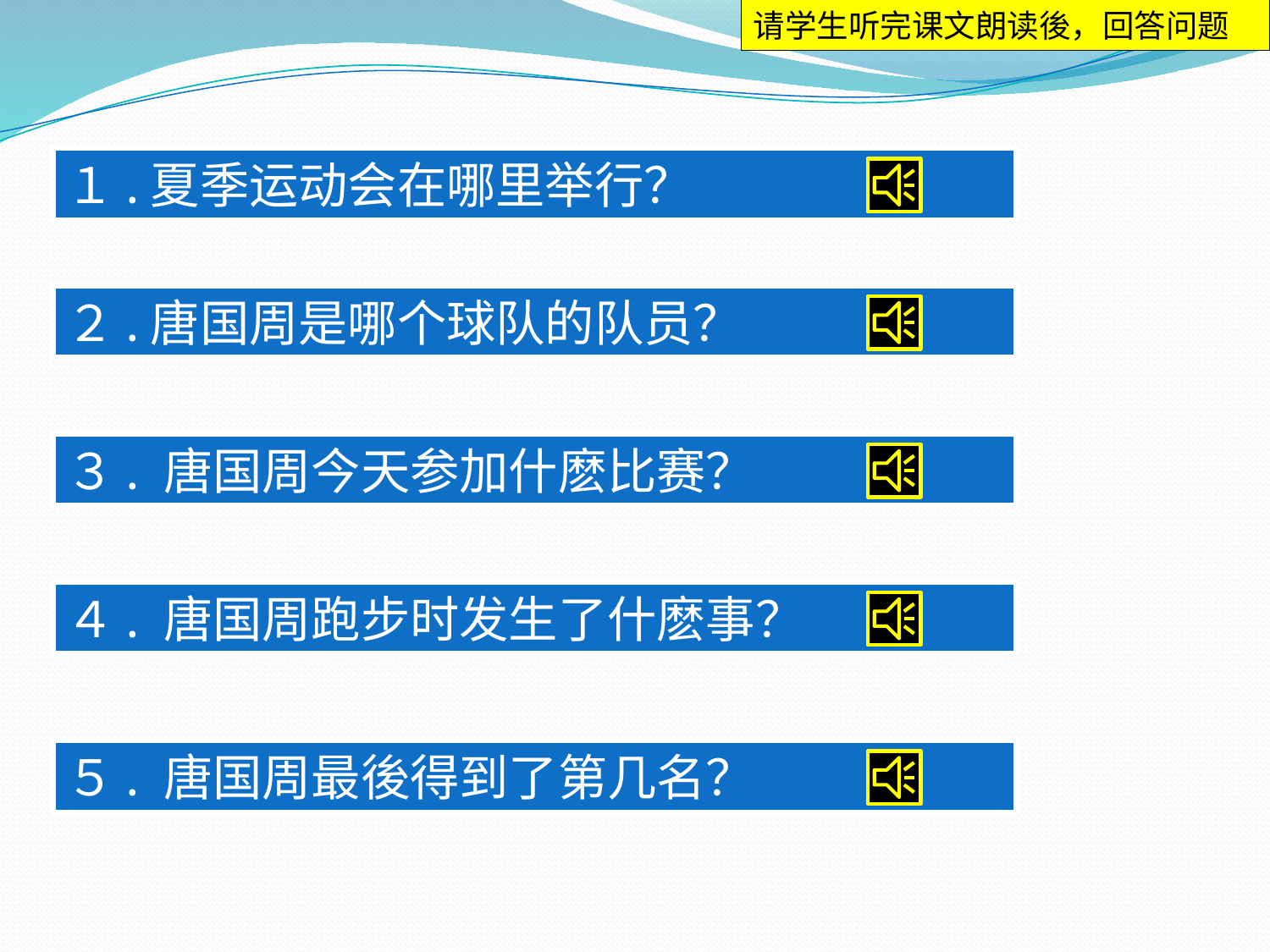

请学生听完课文朗读後，回答问题
１.夏季运动会在哪里举行？

２.唐国周是哪个球队的队员？

３. 唐国周今天参加什麽比赛？

４. 唐国周跑步时发生了什麽事？

５. 唐国周最後得到了第几名？